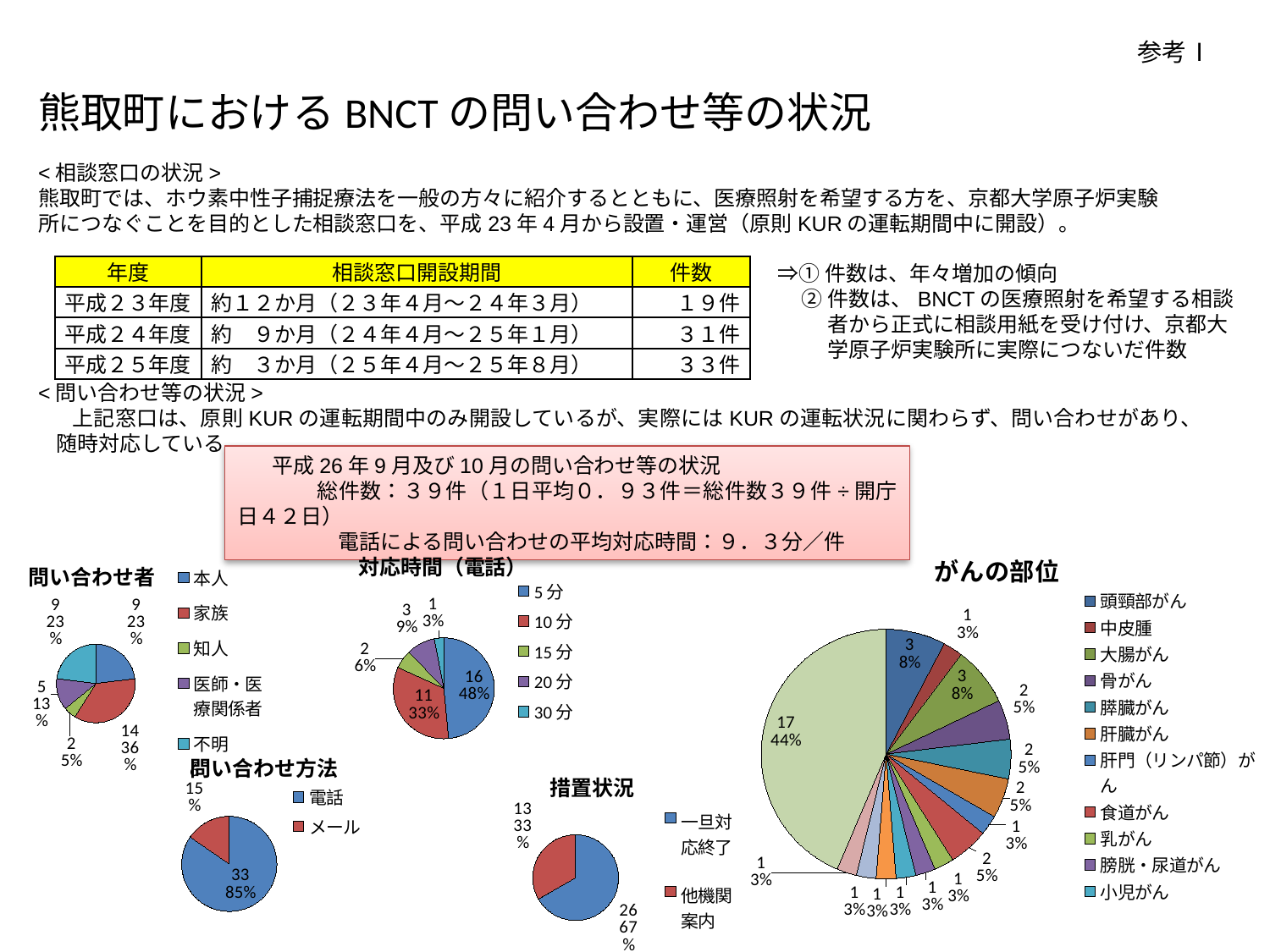

参考Ⅰ
熊取町におけるBNCTの問い合わせ等の状況
<相談窓口の状況>
熊取町では、ホウ素中性子捕捉療法を一般の方々に紹介するとともに、医療照射を希望する方を、京都大学原子炉実験所につなぐことを目的とした相談窓口を、平成23年4月から設置・運営（原則KURの運転期間中に開設）。
⇒①件数は、年々増加の傾向
②件数は、BNCTの医療照射を希望する相談者から正式に相談用紙を受け付け、京都大学原子炉実験所に実際につないだ件数
| 年度 | 相談窓口開設期間 | 件数 |
| --- | --- | --- |
| 平成２３年度 | 約１２か月（２３年４月～２４年３月） | １９件 |
| 平成２４年度 | 約　９か月（２４年４月～２５年１月） | ３１件 |
| 平成２５年度 | 約　３か月（２５年４月～２５年８月） | ３３件 |
<問い合わせ等の状況>
上記窓口は、原則KURの運転期間中のみ開設しているが、実際にはKURの運転状況に関わらず、問い合わせがあり、随時対応している。
平成26年9月及び10月の問い合わせ等の状況
　　総件数：３９件（１日平均０．９３件＝総件数３９件÷開庁日４２日）
　　　電話による問い合わせの平均対応時間：９．３分／件

### Chart:

| Category | がんの部位 |
|---|---|
| 頭頸部がん | 3.0 |
| 中皮腫 | 1.0 |
| 大腸がん | 3.0 |
| 骨がん | 2.0 |
| 膵臓がん | 2.0 |
| 肝臓がん | 2.0 |
| 肝門（リンパ節）がん | 1.0 |
| 食道がん | 2.0 |
| 乳がん | 1.0 |
| 膀胱・尿道がん | 1.0 |
| 小児がん | 1.0 |
| 肺がん | 1.0 |
| 膣がん | 1.0 |
| 骨盤肉腫 | 1.0 |
| 不明 | 17.0 |

### Chart:

| Category | 問い合わせ者 |
|---|---|
| 本人 | 9.0 |
| 家族 | 14.0 |
| 知人 | 2.0 |
| 医師・医療関係者 | 5.0 |
| 不明 | 9.0 |

### Chart: 対応時間（電話）

| Category | 対応時間（電話） |
|---|---|
| 5分 | 16.0 |
| 10分 | 11.0 |
| 15分 | 2.0 |
| 20分 | 3.0 |
| 30分 | 1.0 |

### Chart:

| Category | 問い合わせ方法 |
|---|---|
| 電話 | 33.0 |
| メール | 6.0 |

### Chart

| Category |
|---|

### Chart:

| Category | 措置状況 |
|---|---|
| 一旦対応終了 | 26.0 |
| 他機関案内 | 13.0 |